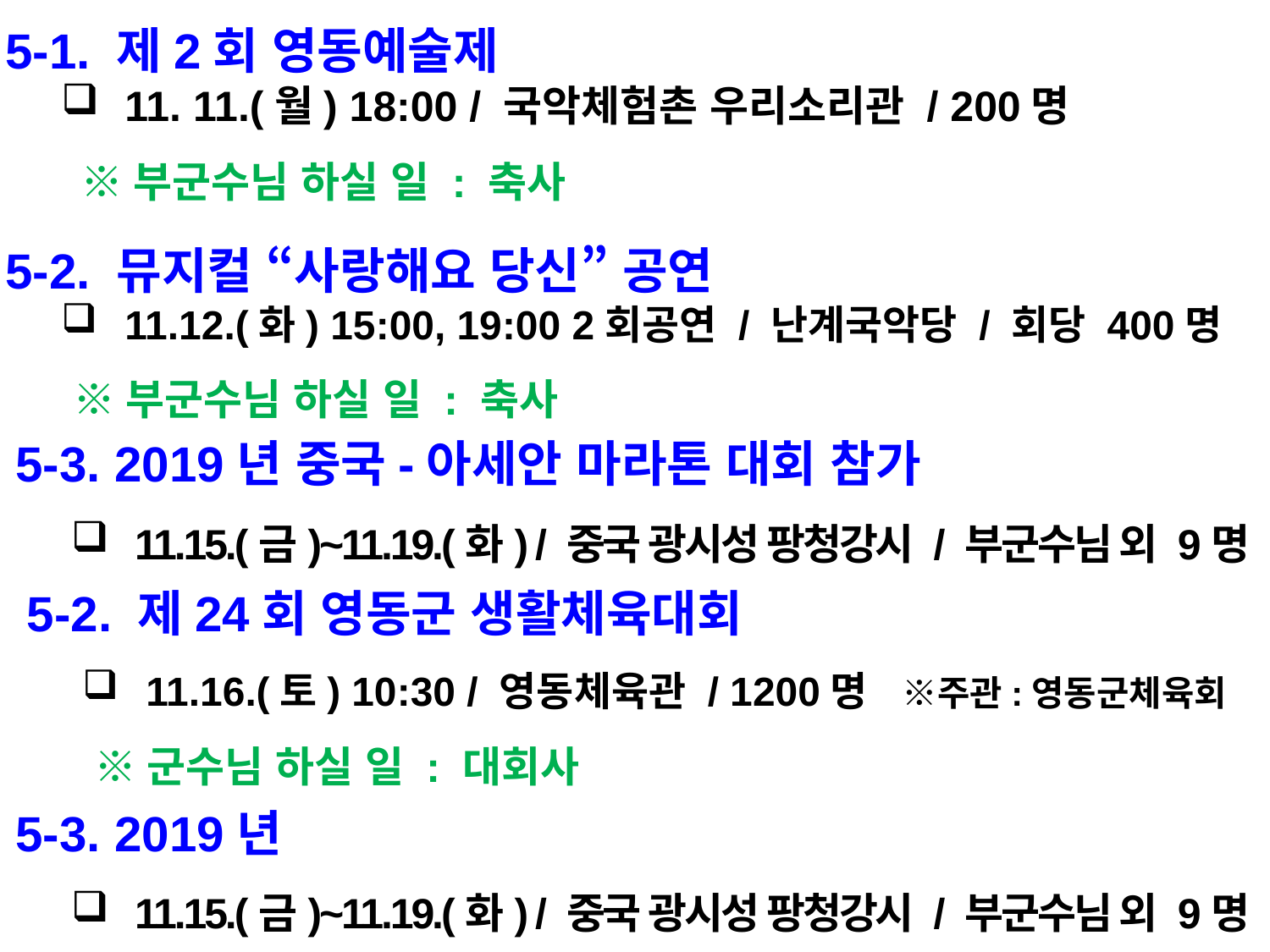

5-1. 제2회 영동예술제
11. 11.(월) 18:00 / 국악체험촌 우리소리관 / 200명
  ※부군수님 하실 일 : 축사

5-2. 뮤지컬 “사랑해요 당신” 공연
11.12.(화) 15:00, 19:00 2회공연 / 난계국악당 / 회당 400명
 ※부군수님 하실 일 : 축사
5-3. 2019년 중국-아세안 마라톤 대회 참가
11.15.(금)~11.19.(화) / 중국 광시성 팡청강시 / 부군수님 외 9명

5-2. 제24회 영동군 생활체육대회
11.16.(토) 10:30 / 영동체육관 / 1200명   ※주관:영동군체육회
 ※군수님 하실 일 : 대회사
5-3. 2019년
11.15.(금)~11.19.(화) / 중국 광시성 팡청강시 / 부군수님 외 9명